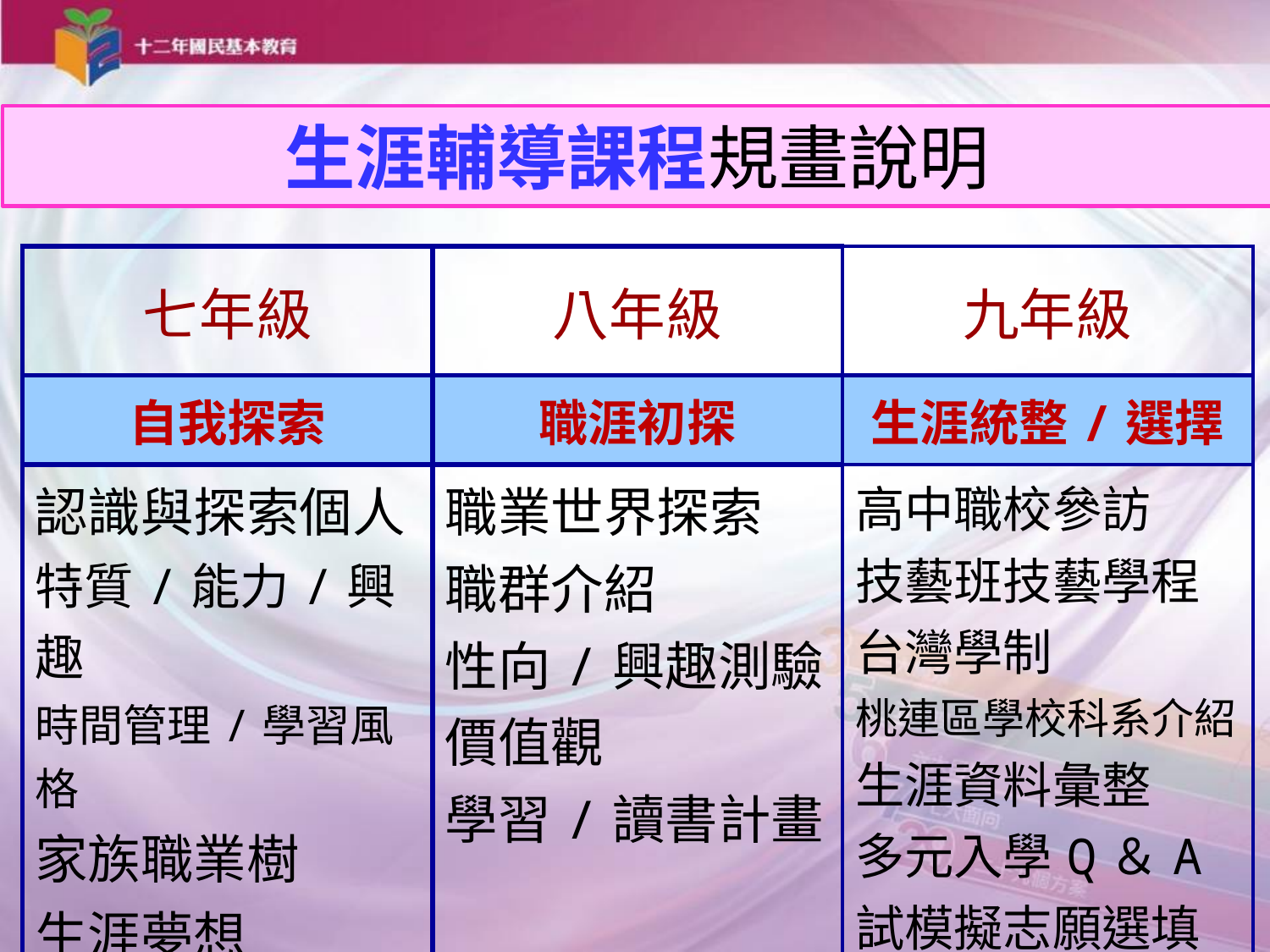

生涯輔導課程規畫說明
| 七年級 | 八年級 | 九年級 |
| --- | --- | --- |
| 自我探索 | 職涯初探 | 生涯統整/選擇 |
| 認識與探索個人 特質/能力/興趣 時間管理/學習風格 家族職業樹 生涯夢想 | 職業世界探索 職群介紹 性向/興趣測驗 價值觀 學習/讀書計畫 | 高中職校參訪 技藝班技藝學程 台灣學制 桃連區學校科系介紹 生涯資料彙整 多元入學Q＆A 試模擬志願選填 |